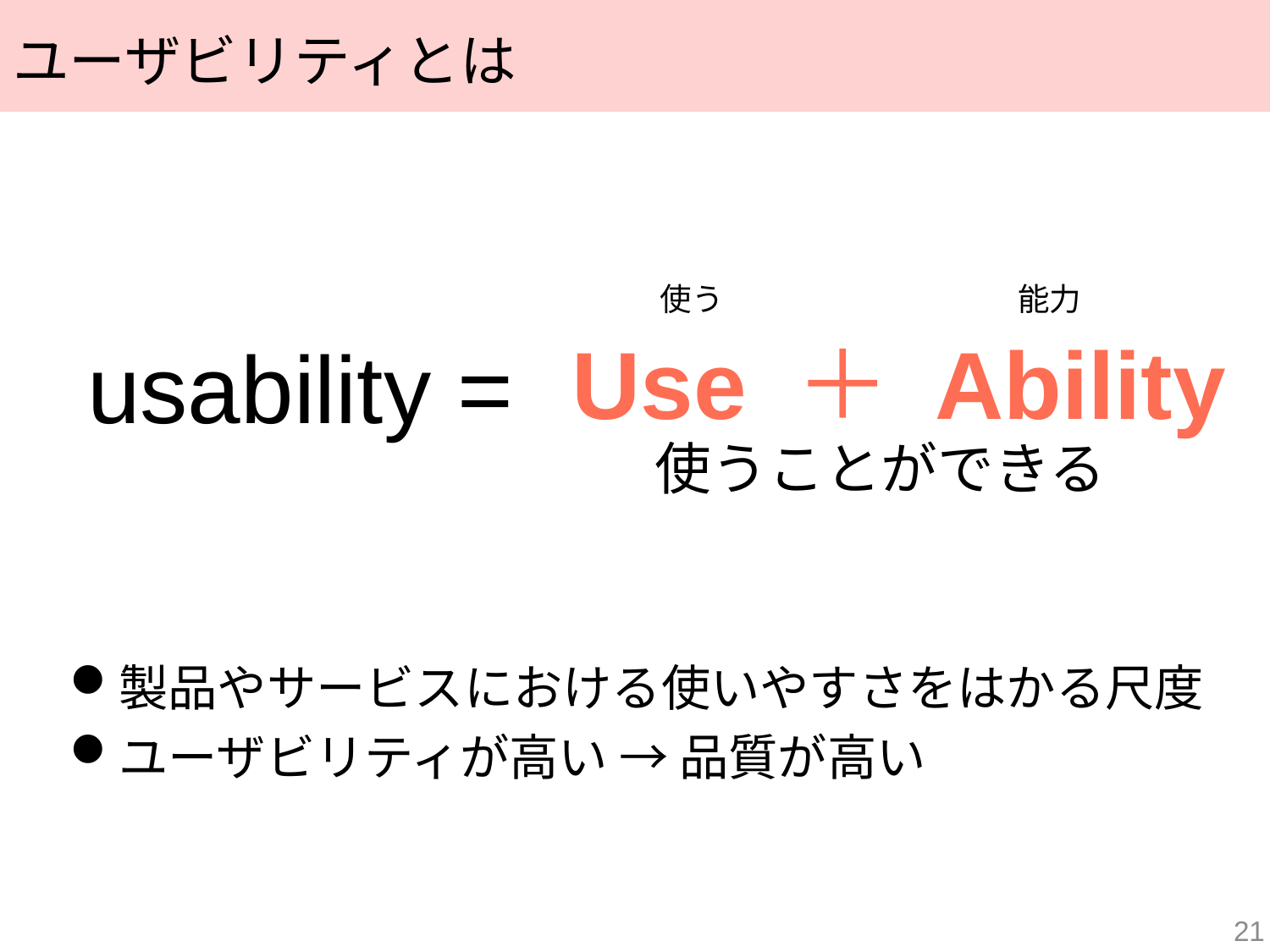

# ユーザビリティとは
使う
能力
Use ＋ Ability
usability =
使うことができる
製品やサービスにおける使いやすさをはかる尺度
ユーザビリティが高い → 品質が高い
21